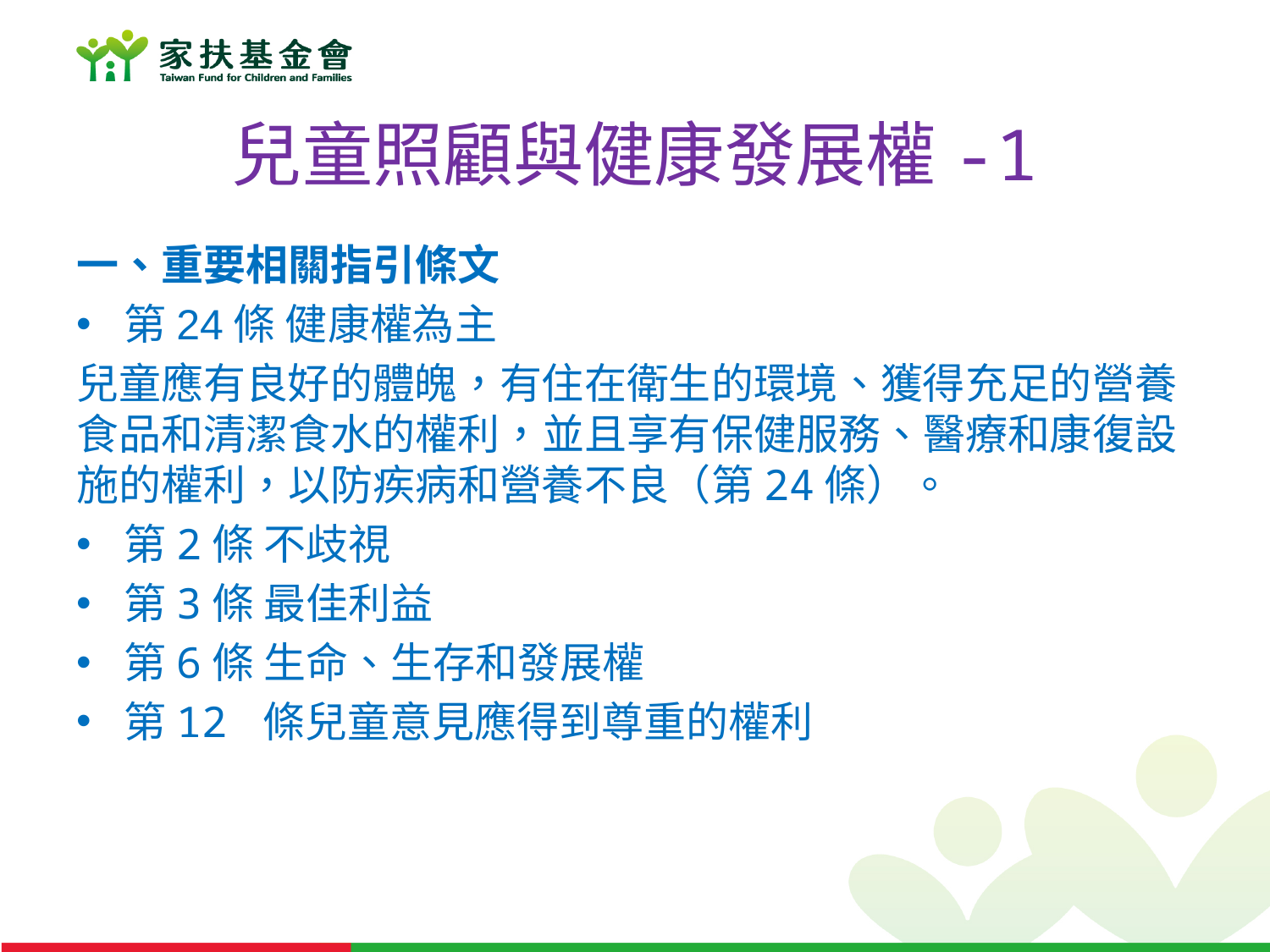

# 兒童照顧與健康發展權-1
一、重要相關指引條文
第24條 健康權為主
兒童應有良好的體魄，有住在衛生的環境、獲得充足的營養食品和清潔食水的權利，並且享有保健服務、醫療和康復設施的權利，以防疾病和營養不良（第24條）。
第2條 不歧視
第3條 最佳利益
第6條 生命、生存和發展權
第12 條兒童意見應得到尊重的權利